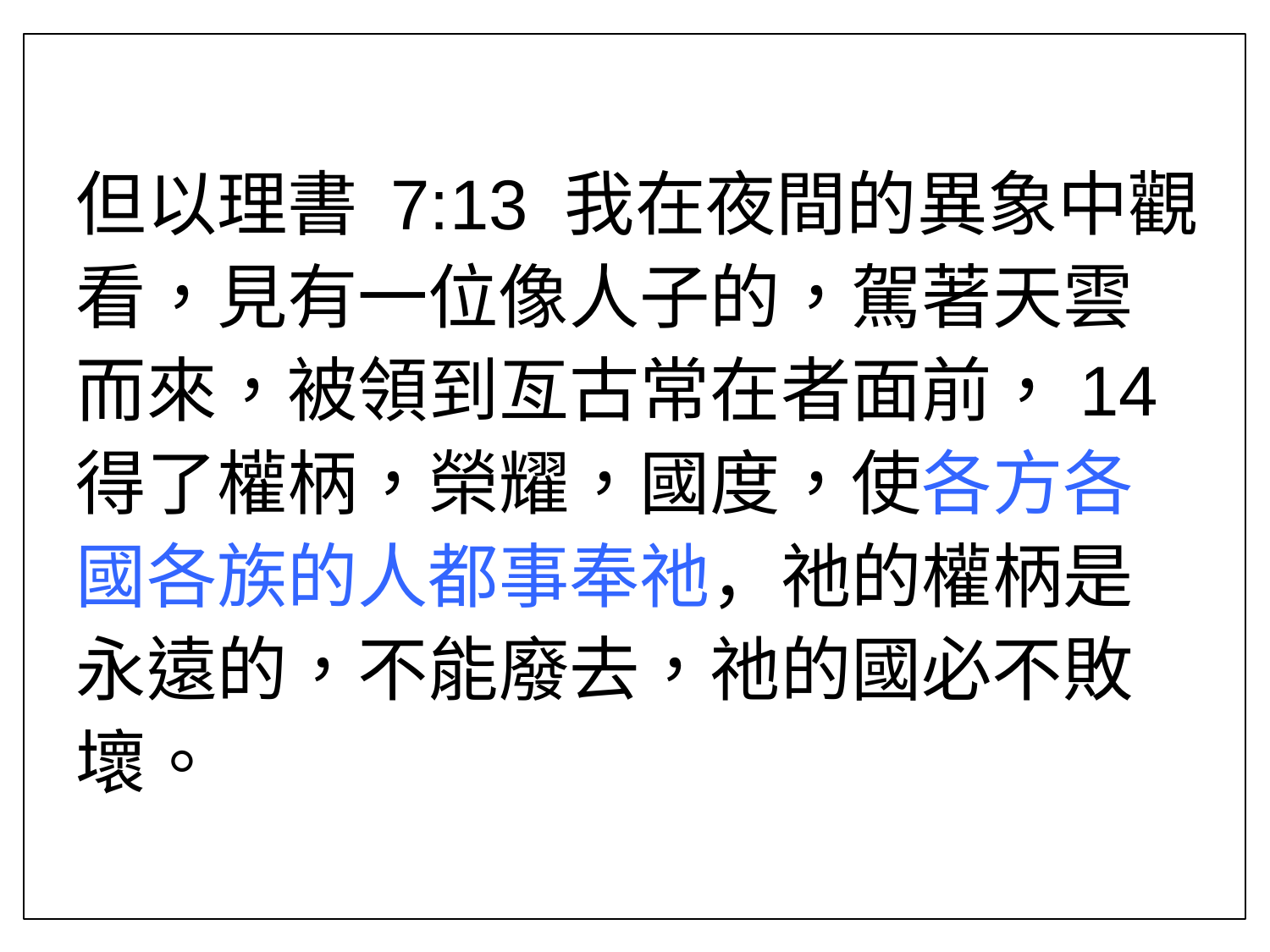

但以理書 7:13 我在夜間的異象中觀看，見有一位像人子的，駕著天雲而來，被領到亙古常在者面前，14 得了權柄，榮耀，國度，使各方各國各族的人都事奉祂，祂的權柄是永遠的，不能廢去，祂的國必不敗壞。